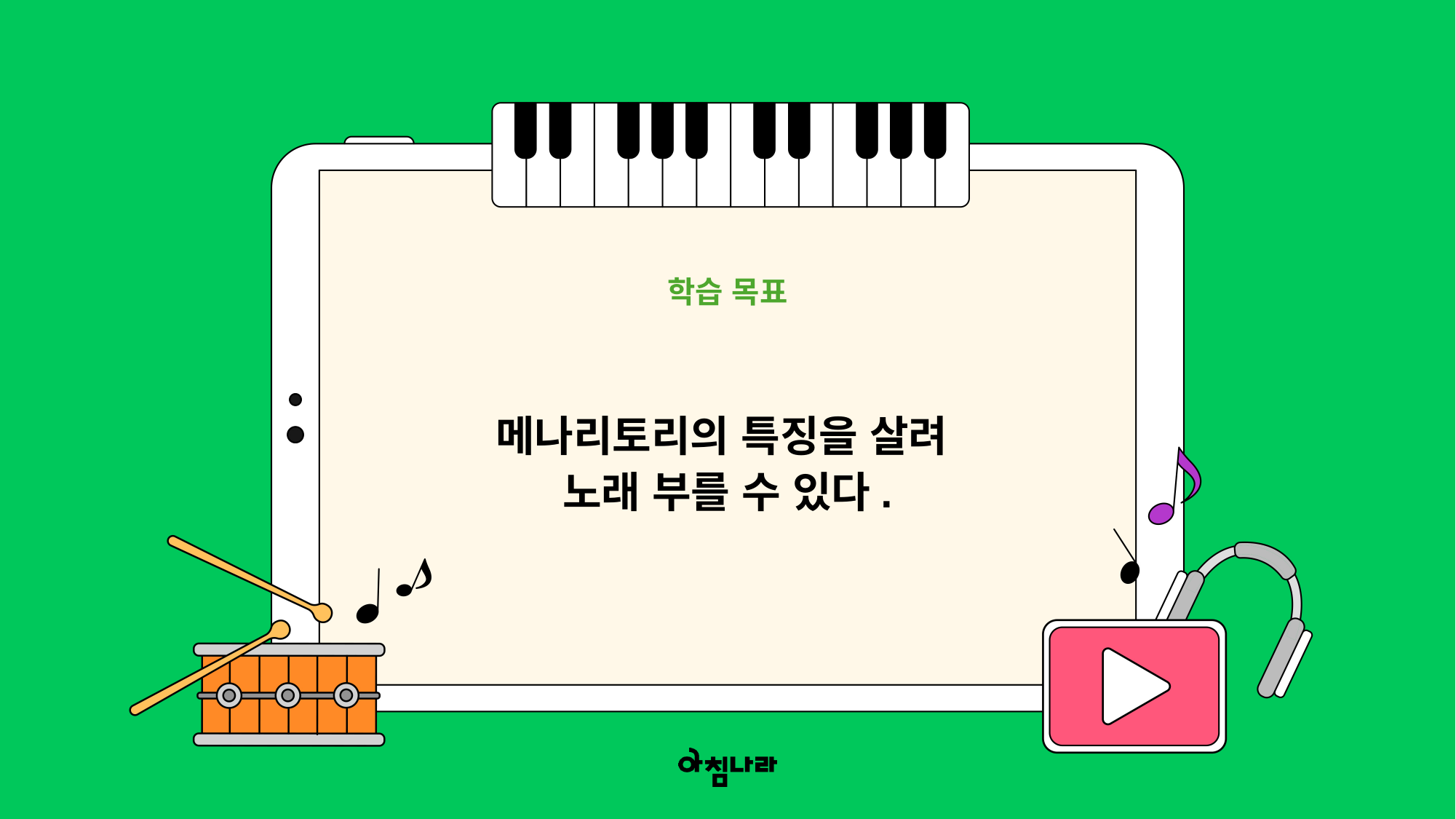

학습 목표
메나리토리의 특징을 살려
노래 부를 수 있다.